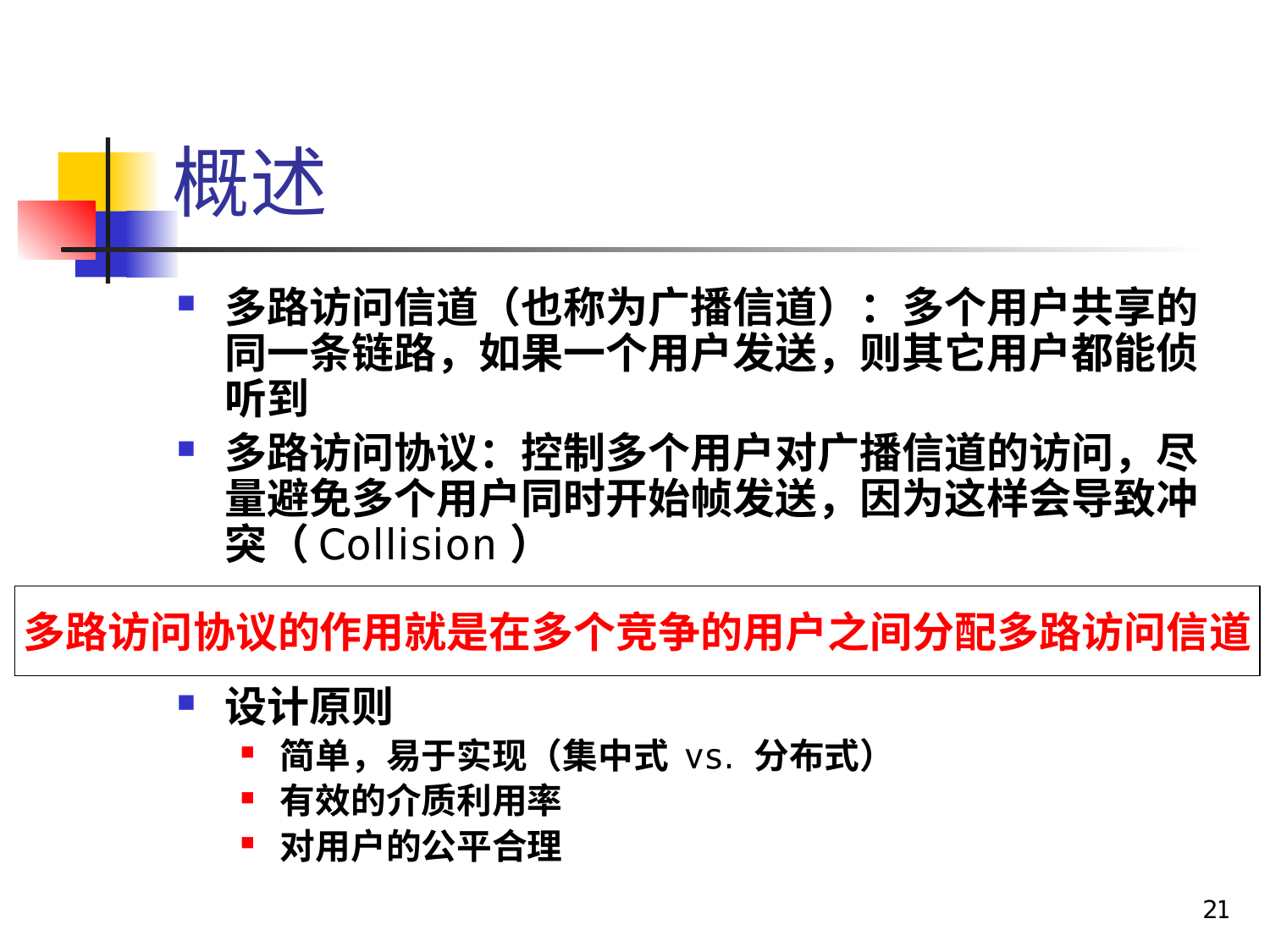

# 概述
多路访问信道（也称为广播信道）：多个用户共享的同一条链路，如果一个用户发送，则其它用户都能侦听到
多路访问协议：控制多个用户对广播信道的访问，尽量避免多个用户同时开始帧发送，因为这样会导致冲突（Collision）

设计原则
简单，易于实现（集中式 vs. 分布式）
有效的介质利用率
对用户的公平合理
多路访问协议的作用就是在多个竞争的用户之间分配多路访问信道
21